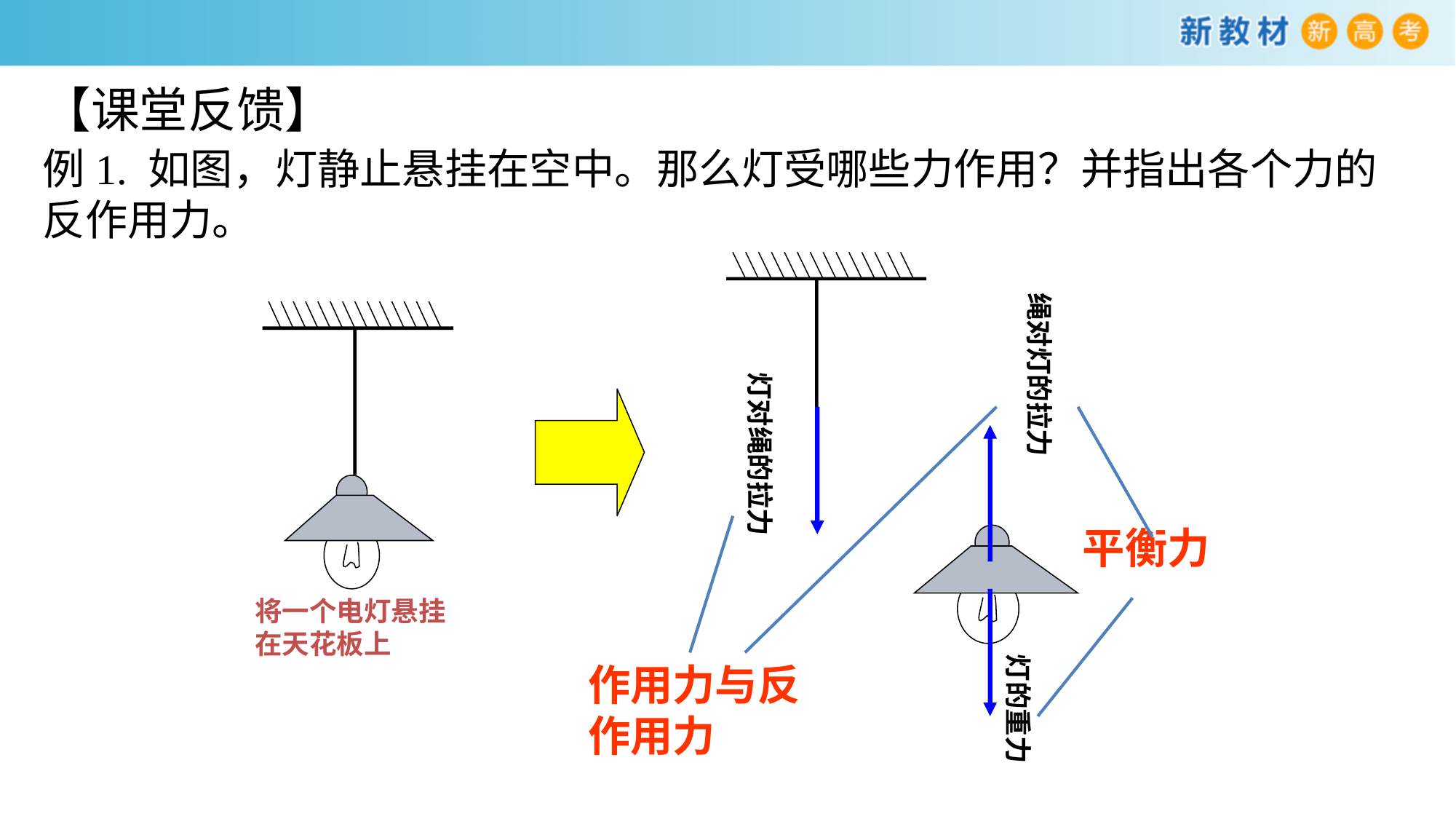

【课堂反馈】
例1. 如图，灯静止悬挂在空中。那么灯受哪些力作用？并指出各个力的反作用力。

绳对灯的拉力

灯对绳的拉力

平衡力

将一个电灯悬挂在天花板上

灯的重力
作用力与反作用力